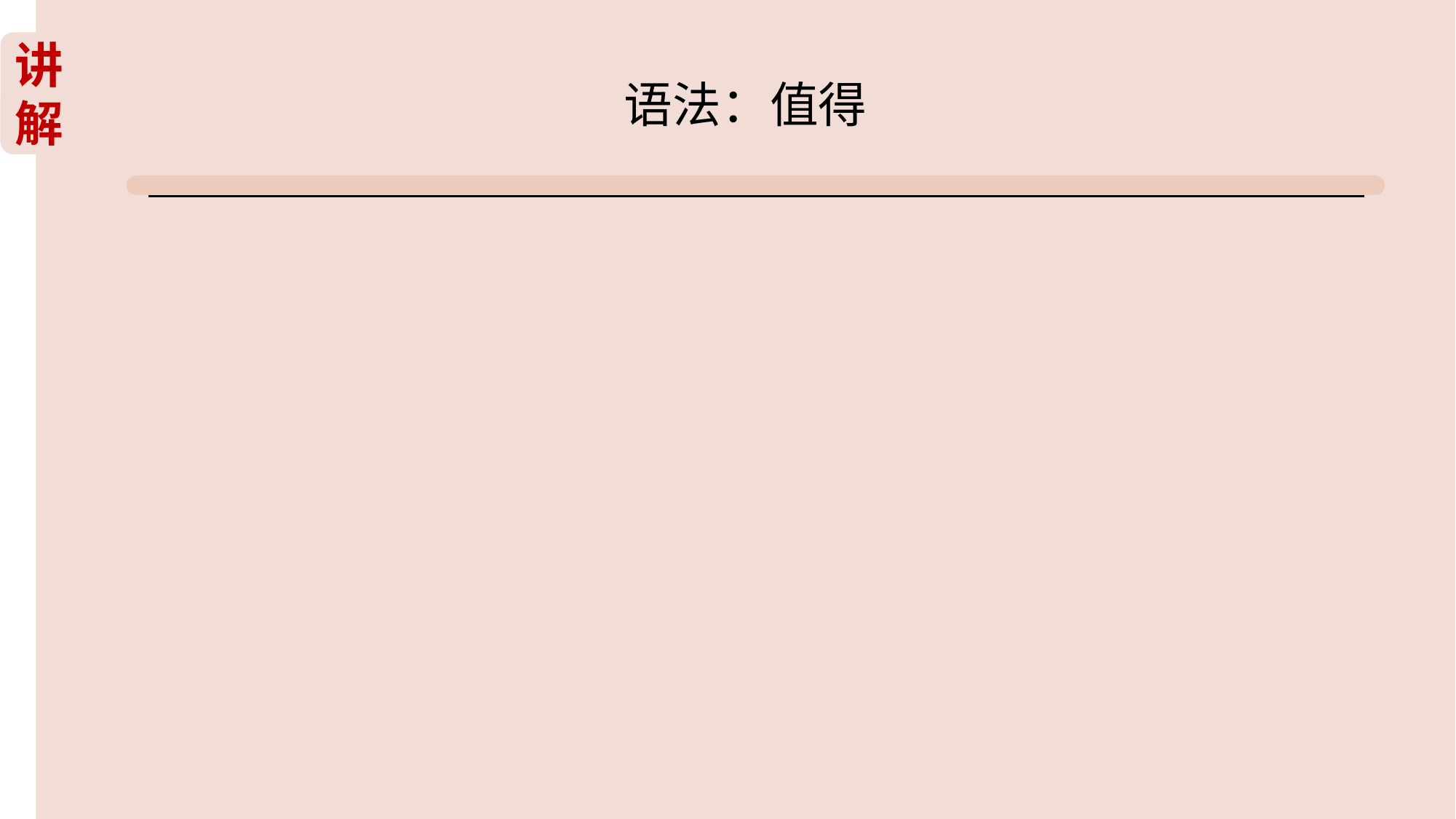

讲
解

导
入

“值得”,动词，表示做某事有价值，有好的结果。
The verb“值得”indicates that something is worth doing
and will bring good results.

例句

操练
语法：值得